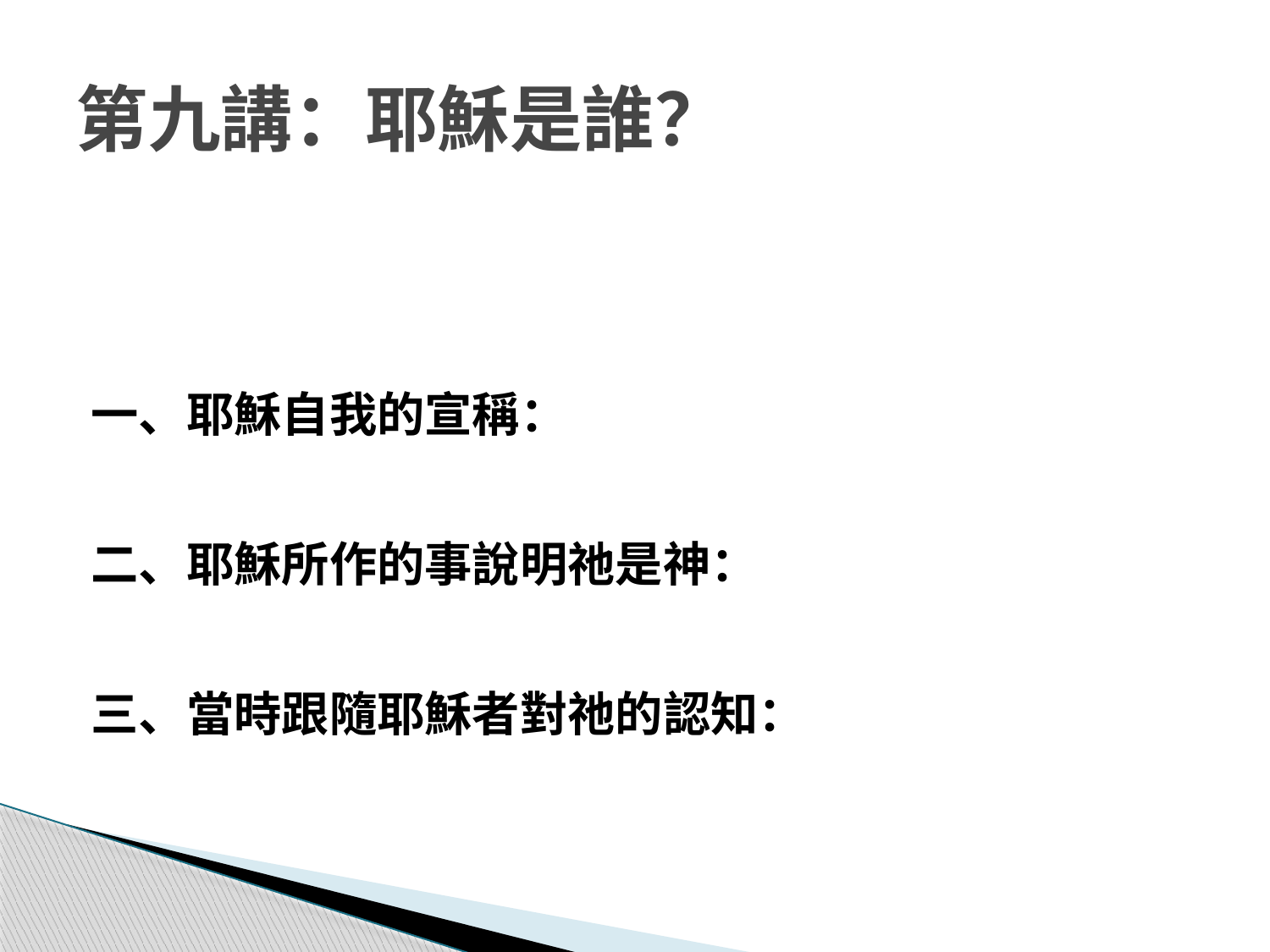

# 第九講：耶穌是誰？
一、耶穌自我的宣稱：
二、耶穌所作的事說明祂是神：
三、當時跟隨耶穌者對祂的認知：